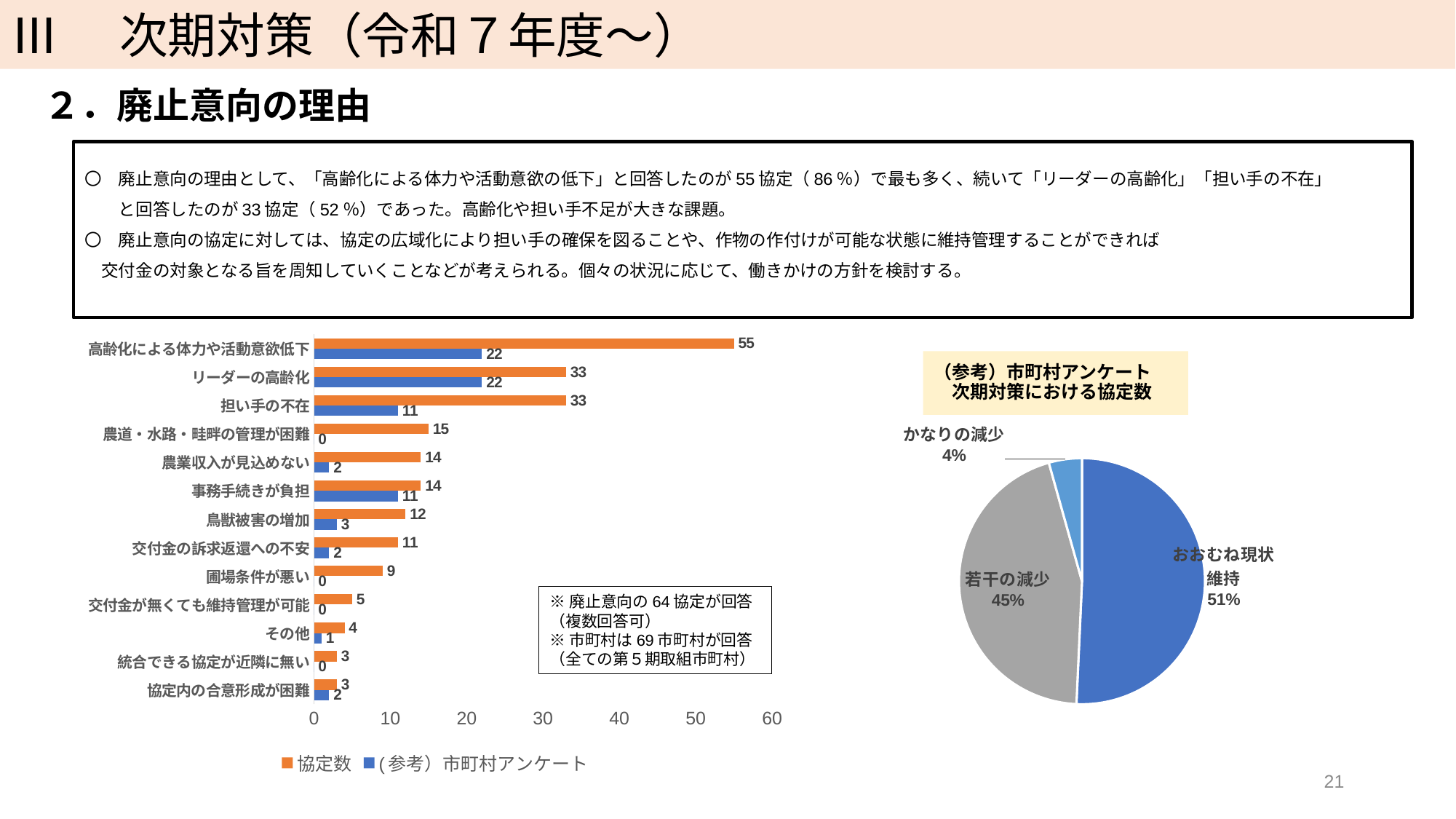

Ⅲ　次期対策（令和７年度～）
２．廃止意向の理由
# 〇　廃止意向の理由として、「高齢化による体力や活動意欲の低下」と回答したのが55協定（86％）で最も多く、続いて「リーダーの高齢化」「担い手の不在」 　　と回答したのが33協定（52％）であった。高齢化や担い手不足が大きな課題。 〇　廃止意向の協定に対しては、協定の広域化により担い手の確保を図ることや、作物の作付けが可能な状態に維持管理することができれば 　交付金の対象となる旨を周知していくことなどが考えられる。個々の状況に応じて、働きかけの方針を検討する。

### Chart

| Category | (参考）市町村アンケート | 協定数 |
|---|---|---|
| 協定内の合意形成が困難 | 2.0 | 3.0 |
| 統合できる協定が近隣に無い | 0.0 | 3.0 |
| その他 | 1.0 | 4.0 |
| 交付金が無くても維持管理が可能 | 0.0 | 5.0 |
| 圃場条件が悪い | 0.0 | 9.0 |
| 交付金の訴求返還への不安 | 2.0 | 11.0 |
| 鳥獣被害の増加 | 3.0 | 12.0 |
| 事務手続きが負担 | 11.0 | 14.0 |
| 農業収入が見込めない | 2.0 | 14.0 |
| 農道・水路・畦畔の管理が困難 | 0.0 | 15.0 |
| 担い手の不在 | 11.0 | 33.0 |
| リーダーの高齢化 | 22.0 | 33.0 |
| 高齢化による体力や活動意欲低下 | 22.0 | 55.0 |
（参考）市町村アンケート
　次期対策における協定数

### Chart

| Category | 列1 |
|---|---|
| おおむね現状維持 | 35.0 |
| 若干の減少 | 31.0 |
| かなりの減少 | 3.0 |
※廃止意向の64協定が回答
（複数回答可）
※市町村は69市町村が回答
（全ての第５期取組市町村）
21